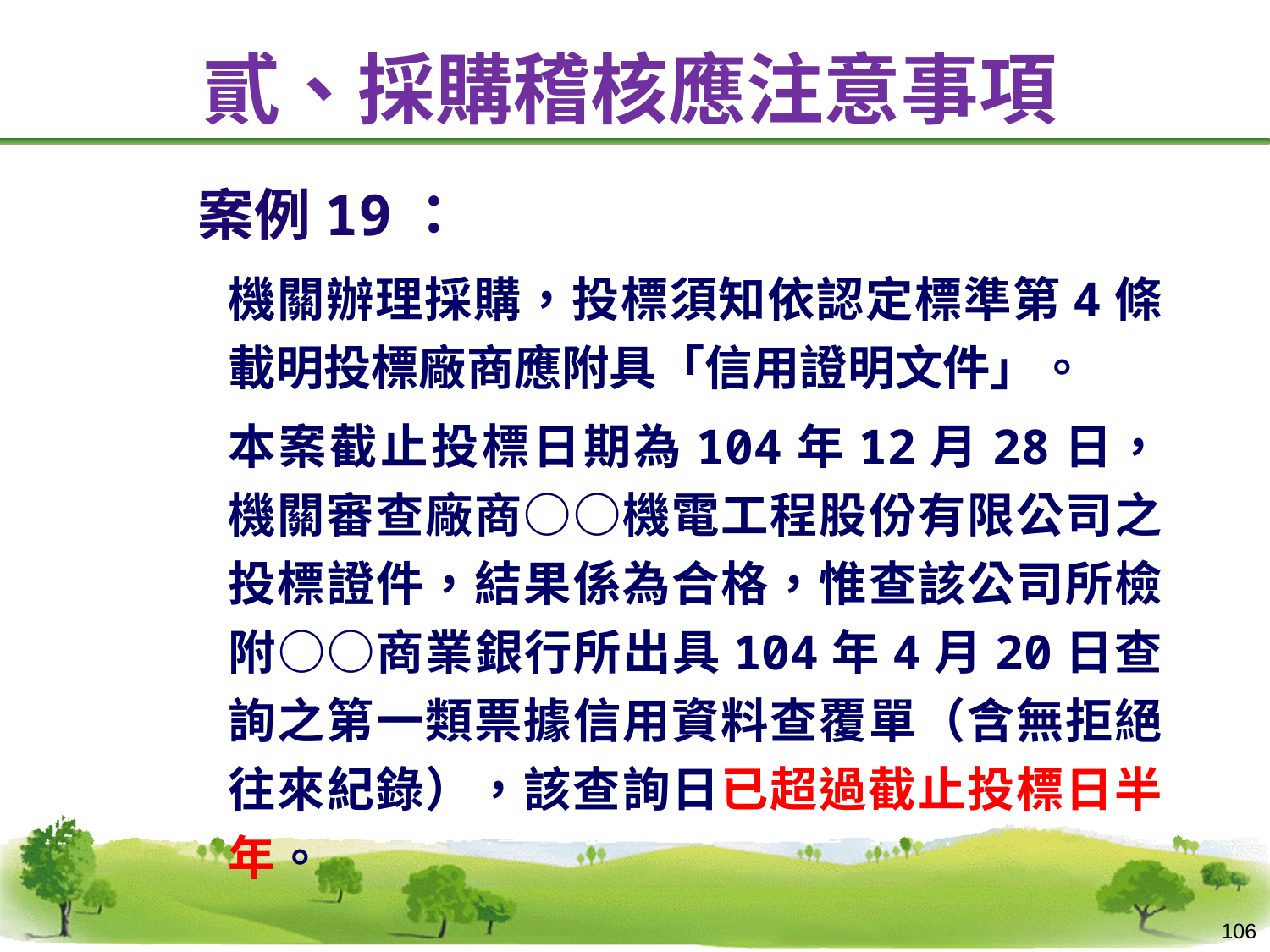

# 貳、採購稽核應注意事項
　案例19：
機關辦理採購，投標須知依認定標準第4條載明投標廠商應附具「信用證明文件」。
本案截止投標日期為104年12月28日，機關審查廠商○○機電工程股份有限公司之投標證件，結果係為合格，惟查該公司所檢附○○商業銀行所出具104年4月20日查詢之第一類票據信用資料查覆單（含無拒絕往來紀錄），該查詢日已超過截止投標日半年。

106